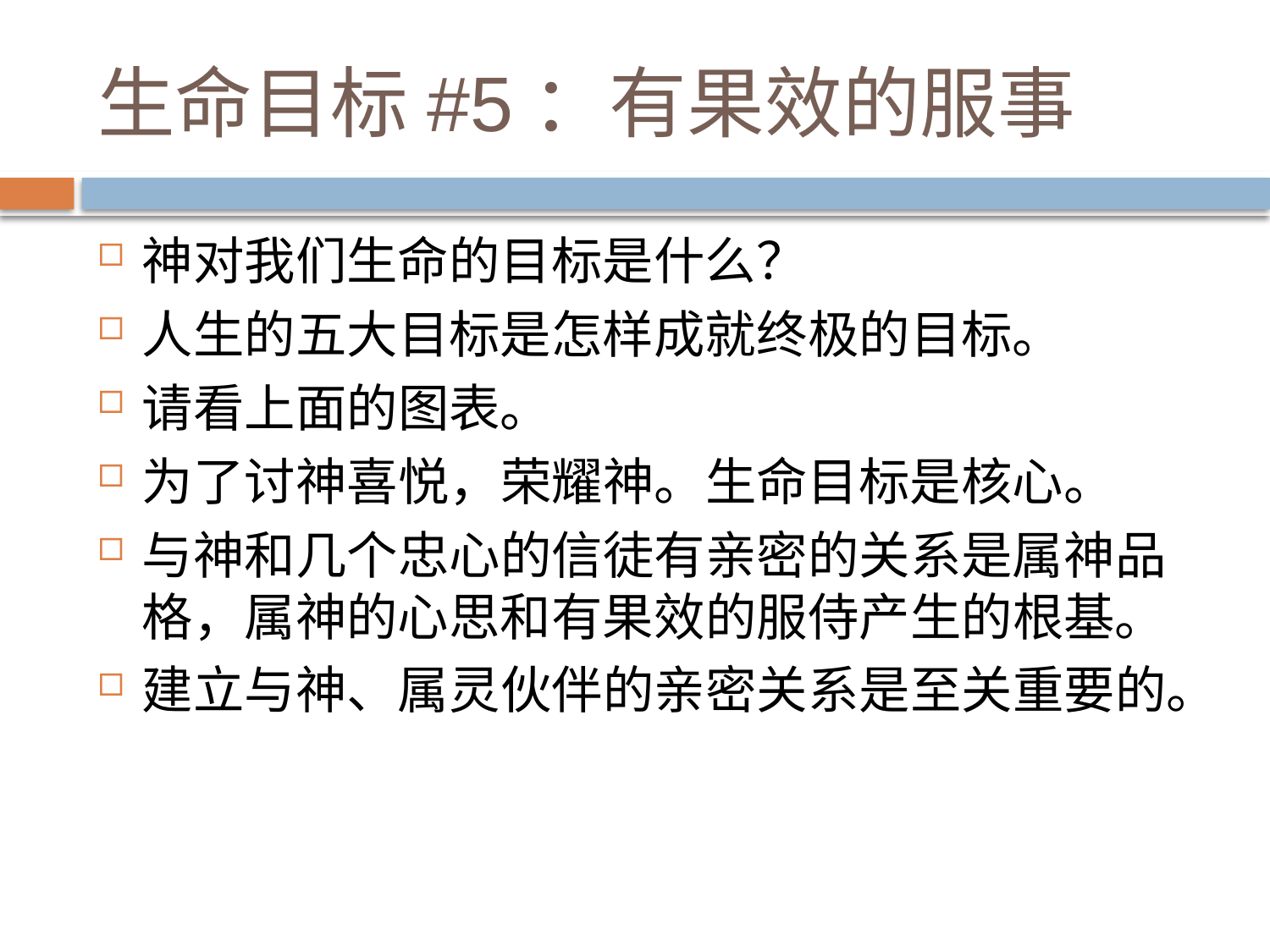

# 生命目标#5：有果效的服事
神对我们生命的目标是什么？
人生的五大目标是怎样成就终极的目标。
请看上面的图表。
为了讨神喜悦，荣耀神。生命目标是核心。
与神和几个忠心的信徒有亲密的关系是属神品格，属神的心思和有果效的服侍产生的根基。
建立与神、属灵伙伴的亲密关系是至关重要的。